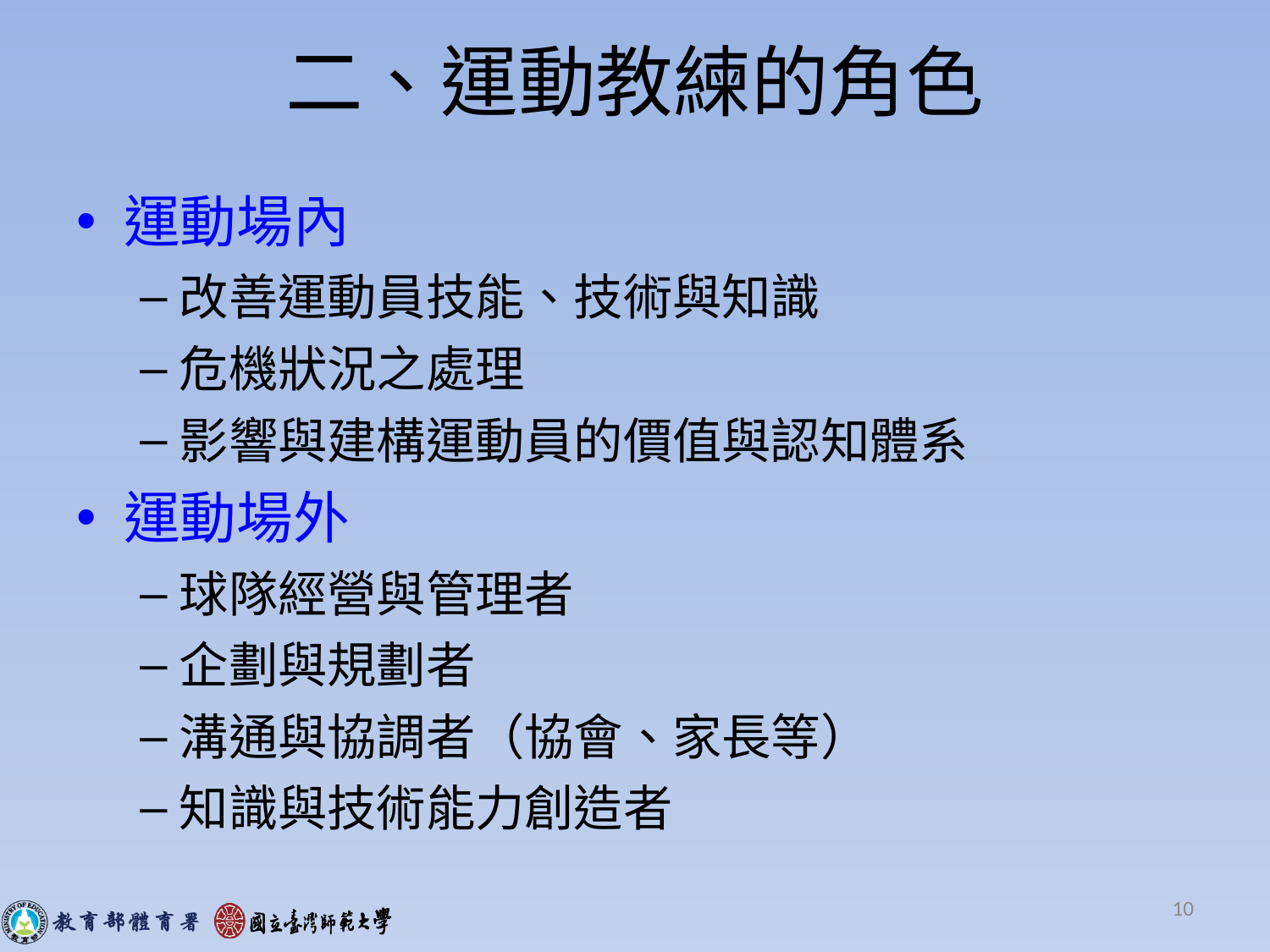

# 二、運動教練的角色
運動場內
改善運動員技能、技術與知識
危機狀況之處理
影響與建構運動員的價值與認知體系
運動場外
球隊經營與管理者
企劃與規劃者
溝通與協調者（協會、家長等）
知識與技術能力創造者
10